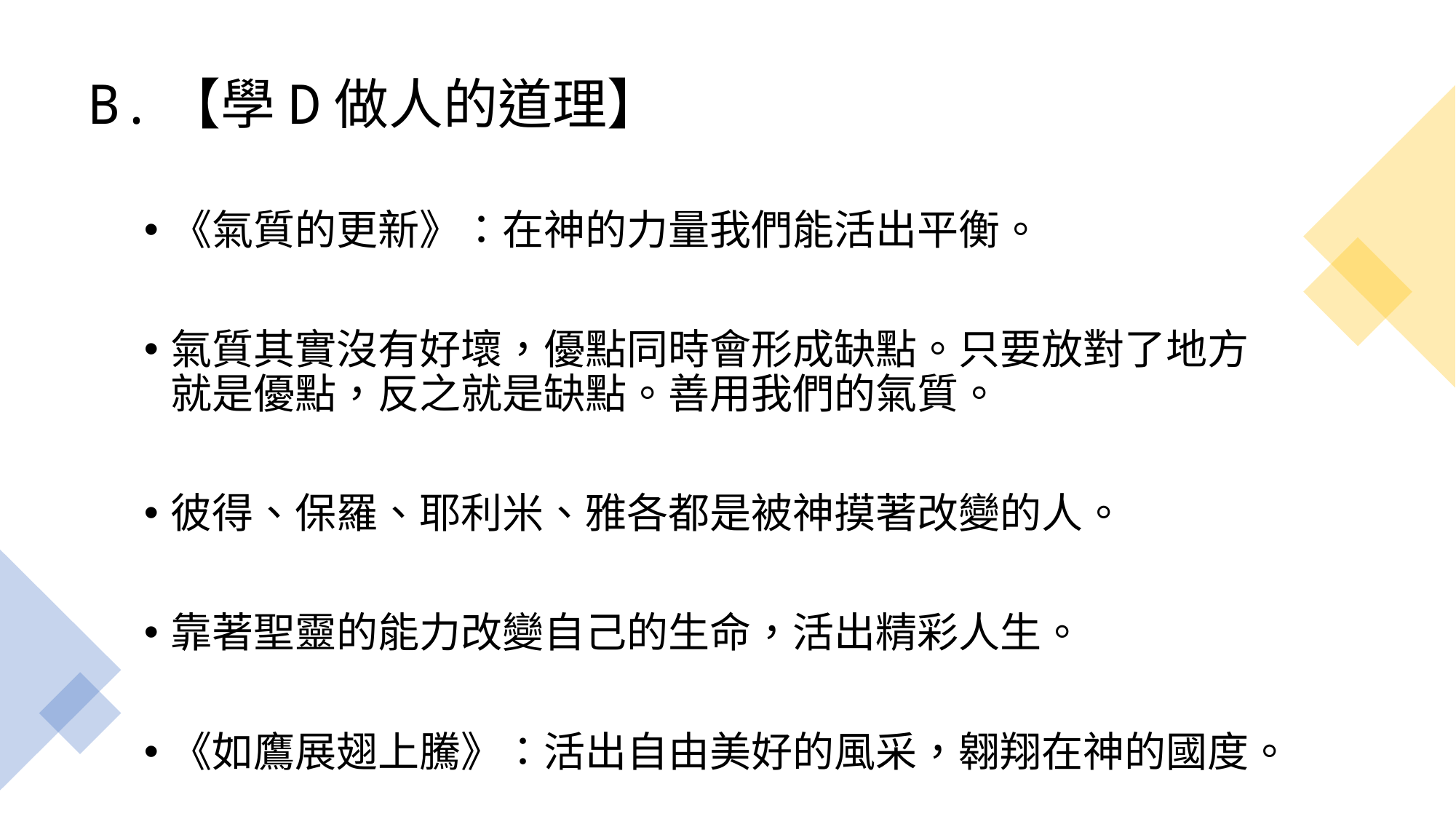

# B.【學D做人的道理】

《氣質的更新》：在神的力量我們能活出平衡。

氣質其實沒有好壞，優點同時會形成缺點。只要放對了地方就是優點，反之就是缺點。善用我們的氣質。

彼得、保羅、耶利米、雅各都是被神摸著改變的人。

靠著聖靈的能力改變自己的生命，活出精彩人生。

《如鷹展翅上騰》：活出自由美好的風采，翱翔在神的國度。